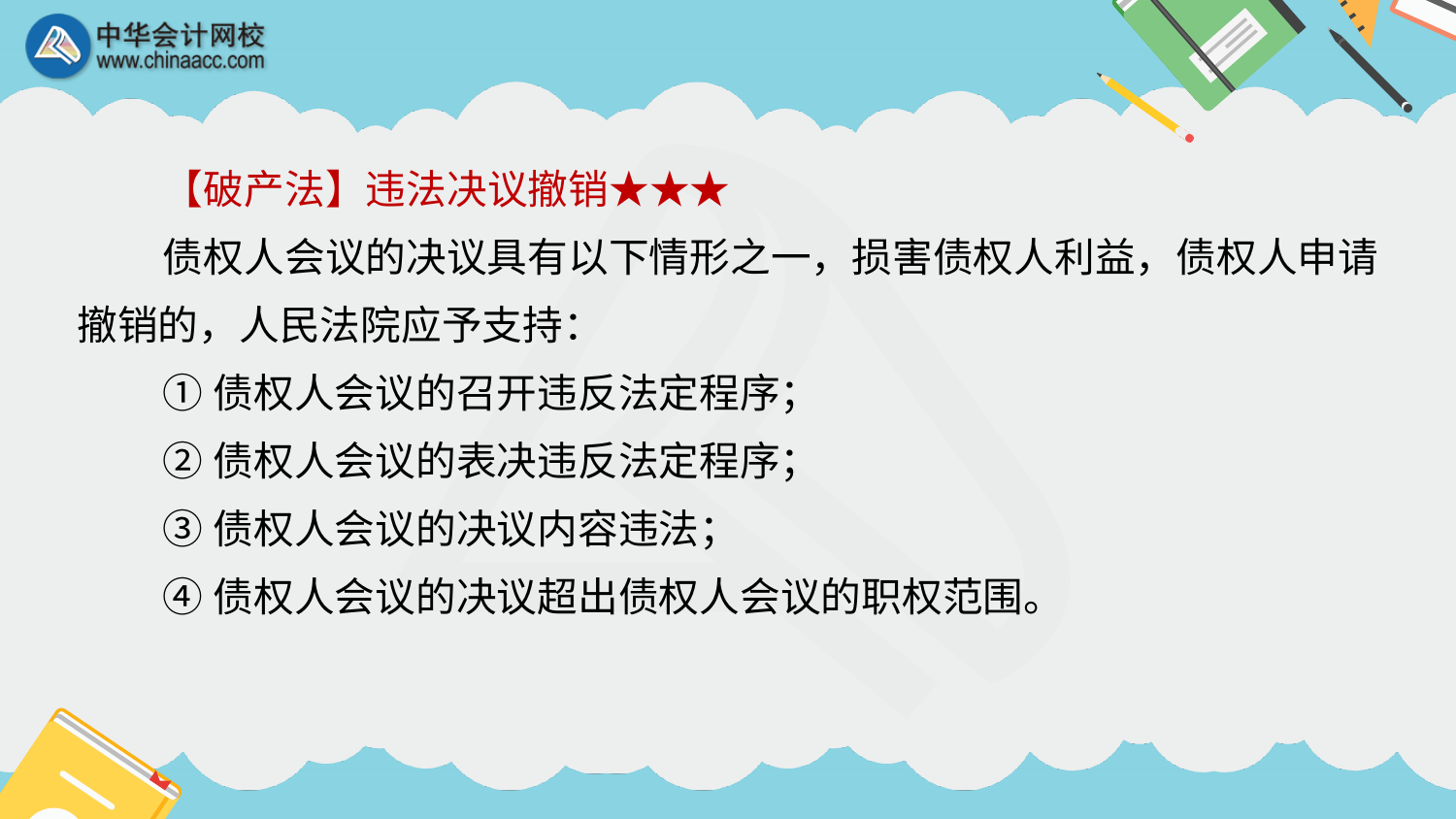

【破产法】违法决议撤销★★★
债权人会议的决议具有以下情形之一，损害债权人利益，债权人申请撤销的，人民法院应予支持：
①债权人会议的召开违反法定程序；
②债权人会议的表决违反法定程序；
③债权人会议的决议内容违法；
④债权人会议的决议超出债权人会议的职权范围。